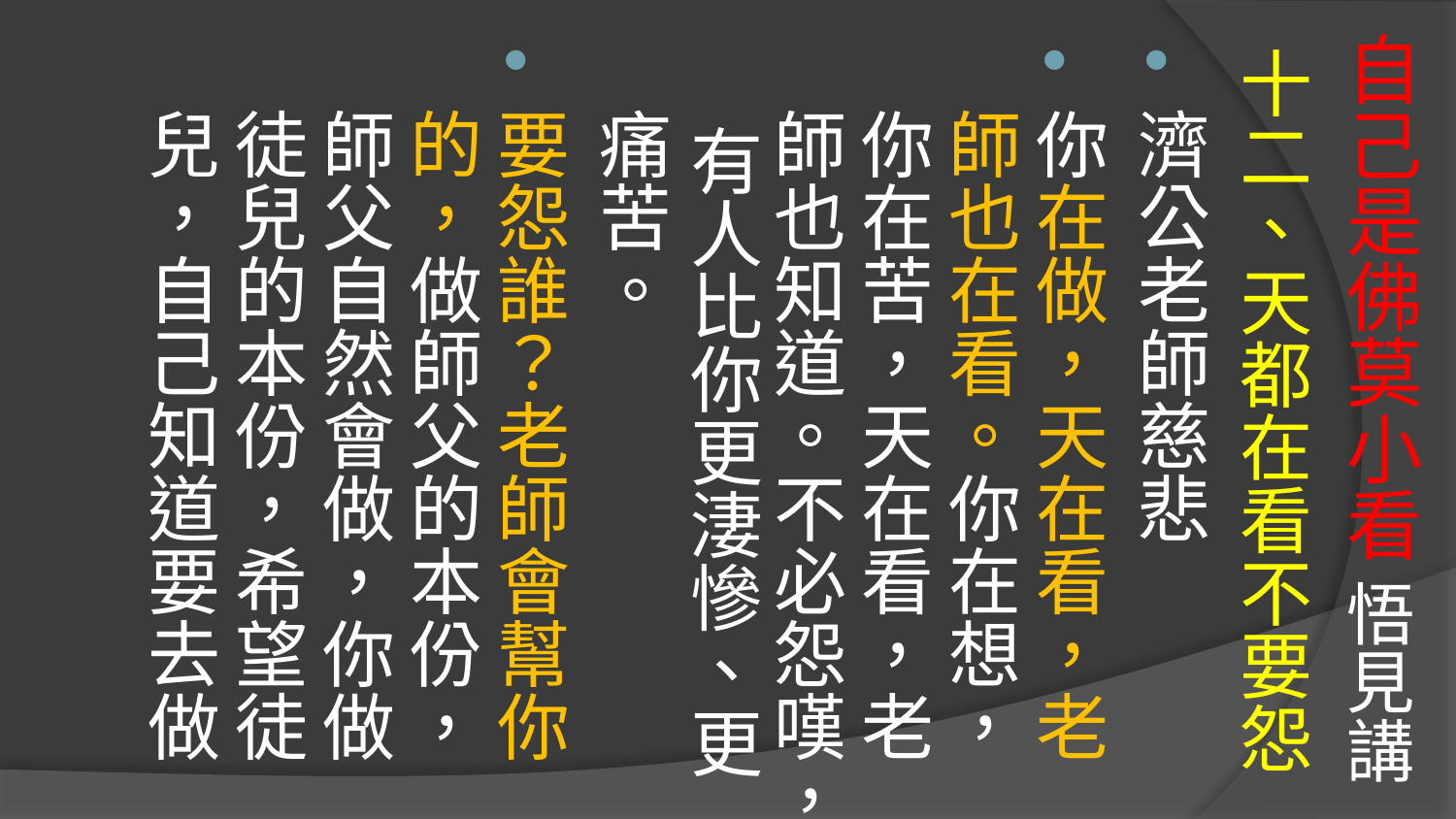

# 自己是佛莫小看 悟見講
十二、天都在看不要怨
濟公老師慈悲
你在做，天在看，老師也在看。你在想，你在苦，天在看，老師也知道。不必怨嘆， 有人比你更淒慘、更痛苦。
要怨誰？老師會幫你的，做師父的本份， 師父自然會做，你做徒兒的本份，希望徒兒，自己知道要去做